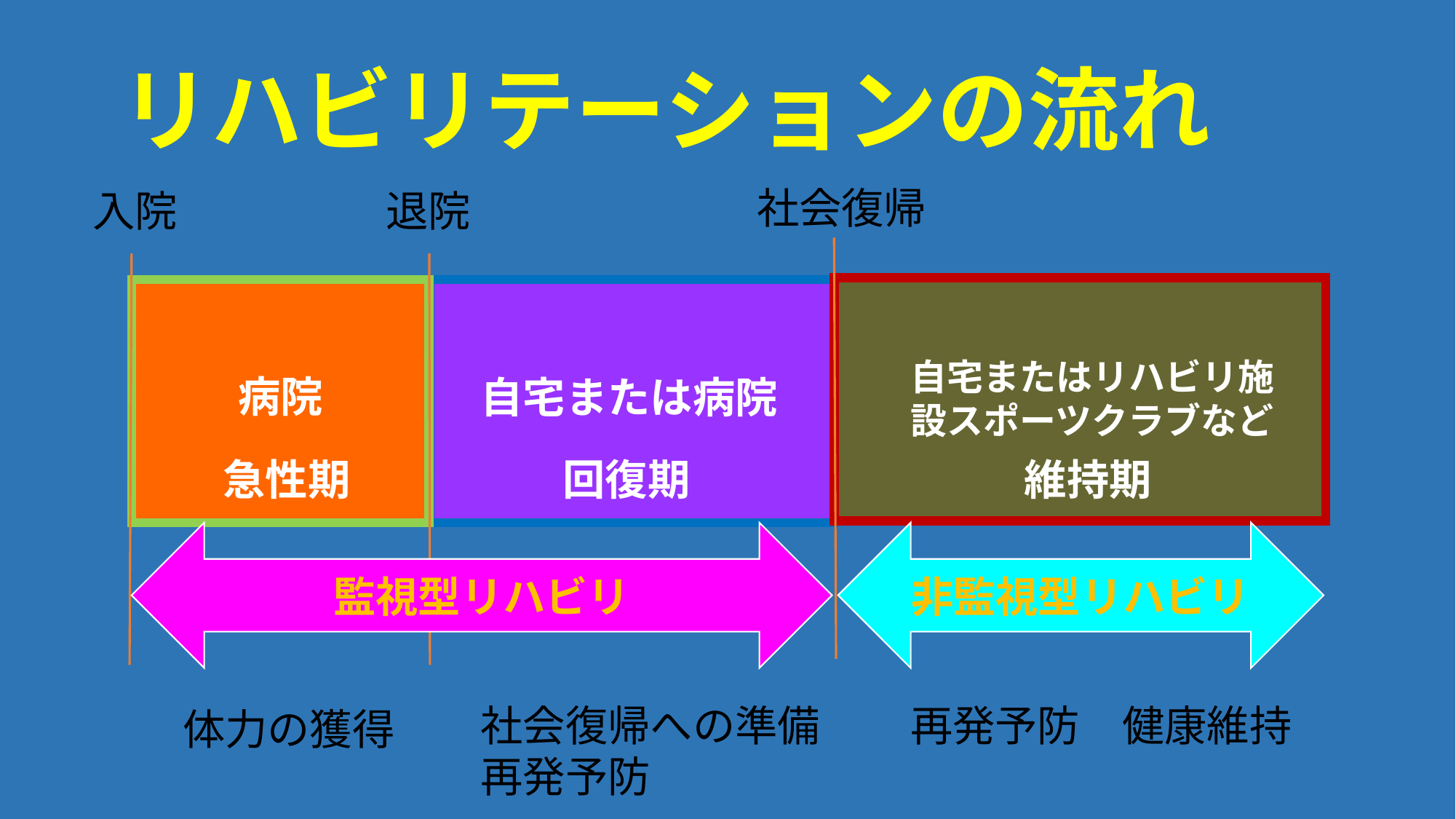

# リハビリテーションの流れ
社会復帰
入院
退院

自宅またはリハビリ施設スポーツクラブなど
病院
自宅または病院
急性期
回復期
維持期
監視型リハビリ
非監視型リハビリ
社会復帰への準備
再発予防
再発予防　健康維持
体力の獲得